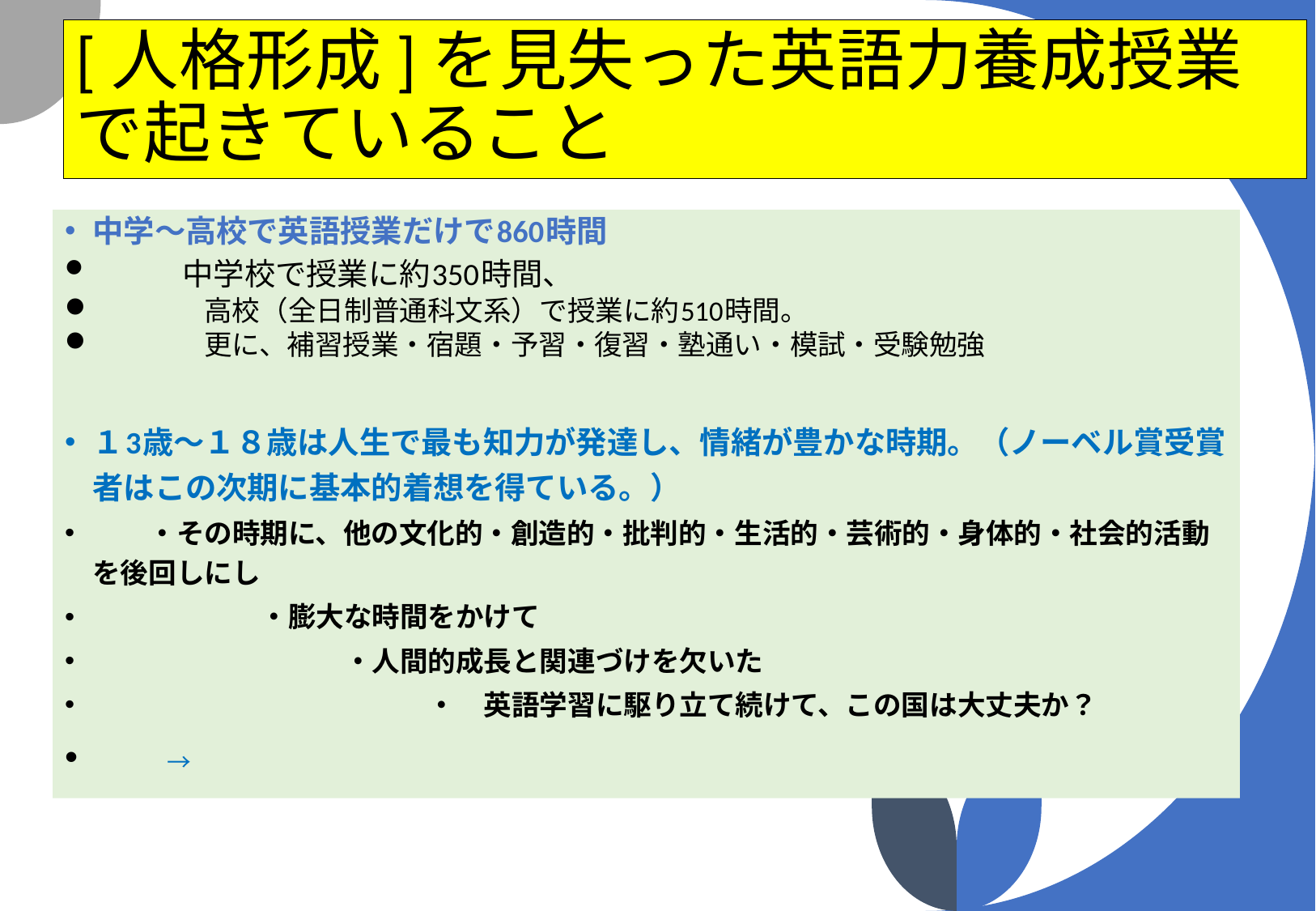

# [人格形成]を見失った英語力養成授業で起きていること
中学～高校で英語授業だけで860時間
　　中学校で授業に約350時間、
　　高校（全日制普通科文系）で授業に約510時間。
　　更に、補習授業・宿題・予習・復習・塾通い・模試・受験勉強

１3歳～１８歳は人生で最も知力が発達し、情緒が豊かな時期。（ノーベル賞受賞者はこの次期に基本的着想を得ている。）
　　・その時期に、他の文化的・創造的・批判的・生活的・芸術的・身体的・社会的活動を後回しにし
　　　　　　・膨大な時間をかけて
　　　　　　　　　・人間的成長と関連づけを欠いた
　　　　　　　　　　　　・　英語学習に駆り立て続けて、この国は大丈夫か？
　　→